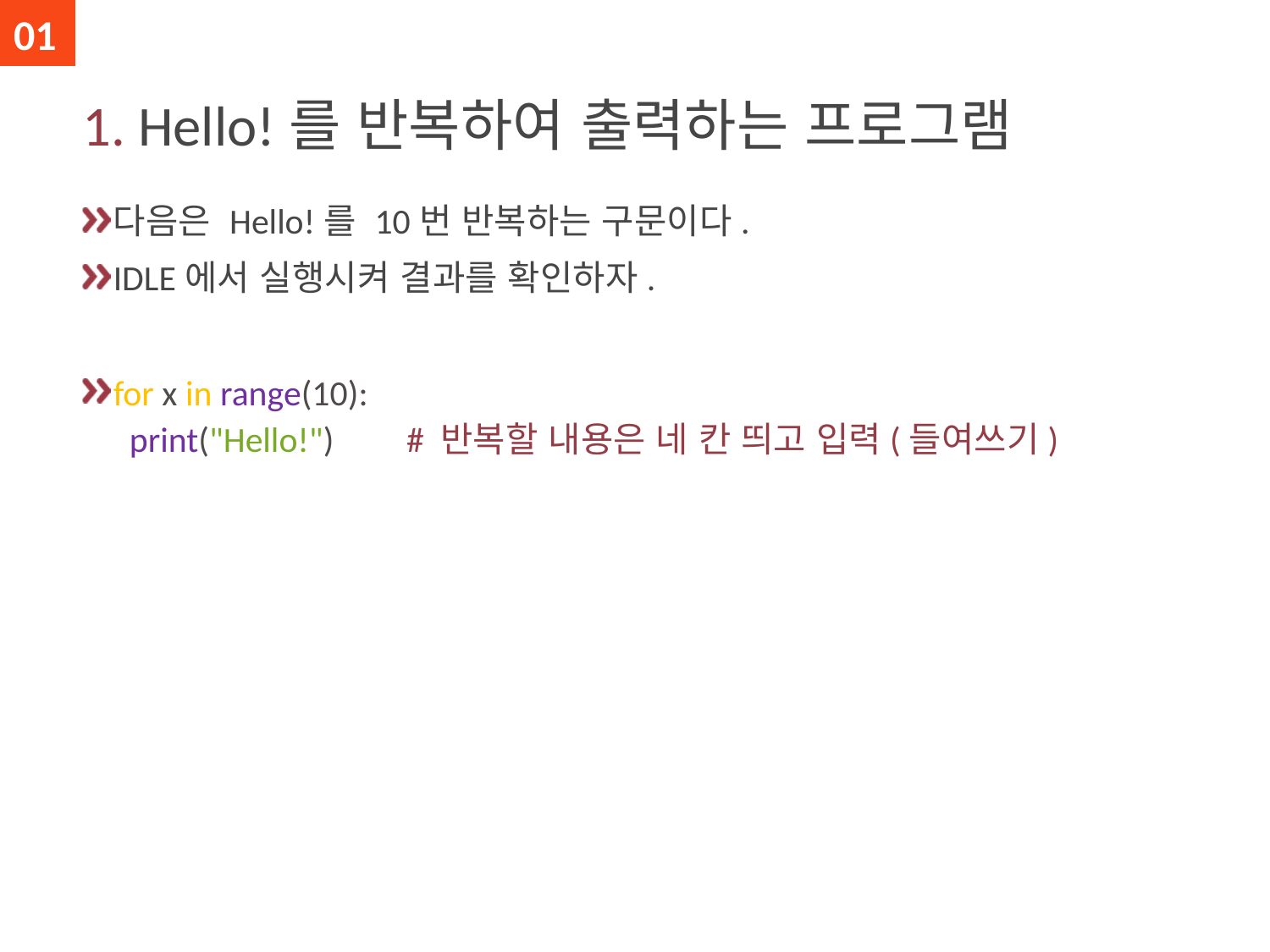

01
# 1. Hello!를 반복하여 출력하는 프로그램
다음은 Hello!를 10번 반복하는 구문이다.
IDLE에서 실행시켜 결과를 확인하자.

for x in range(10):
  print("Hello!")         # 반복할 내용은 네 칸 띄고 입력(들여쓰기)